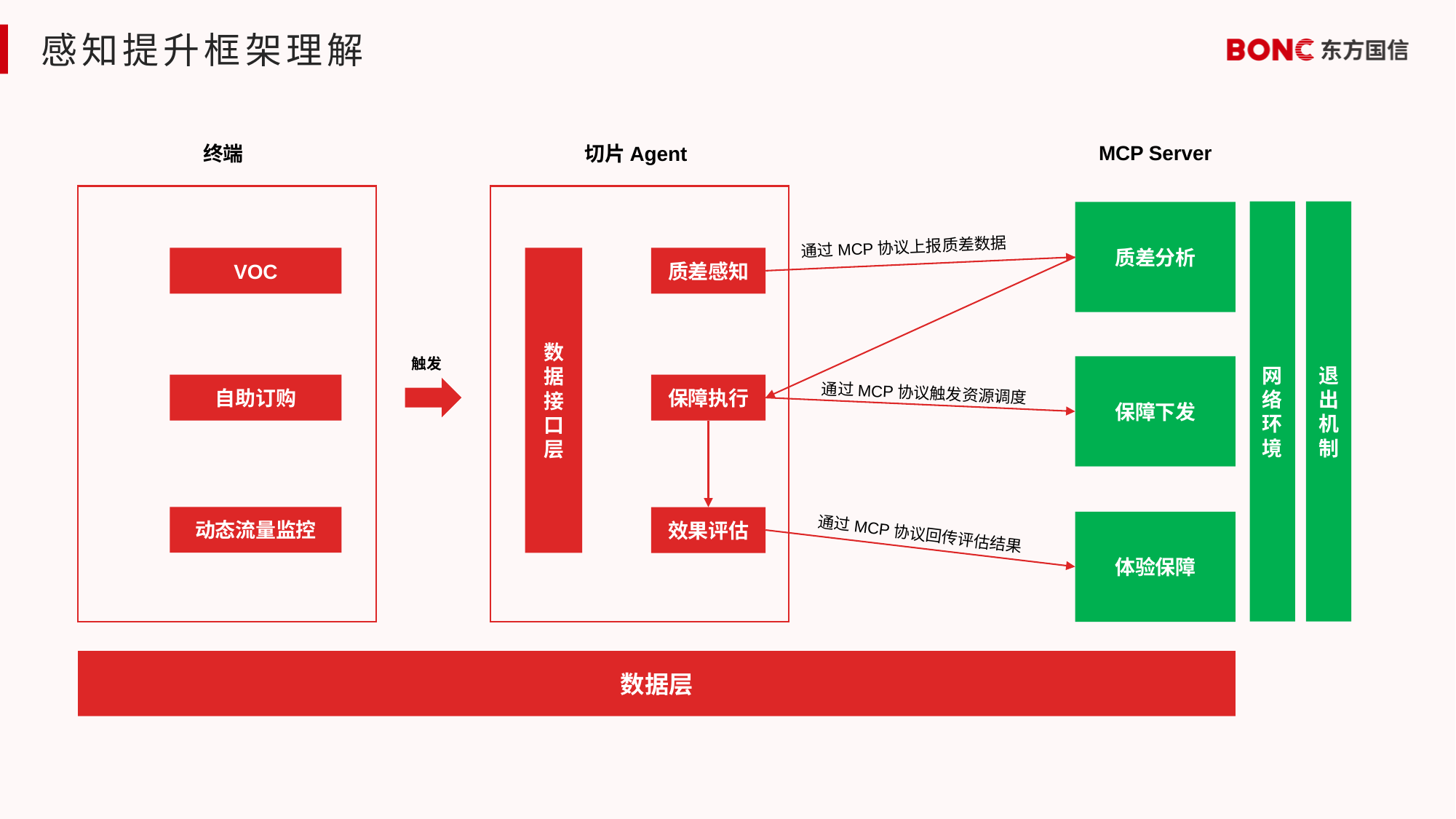

# 感知提升框架理解
MCP Server
终端
切片Agent

网络环境
退出机制
质差分析
通过MCP协议上报质差数据
VOC
数据接口层
质差感知
保障下发
自助订购
保障执行
通过MCP协议触发资源调度

动态流量监控
效果评估
体验保障
通过MCP协议回传评估结果
数据层
触发